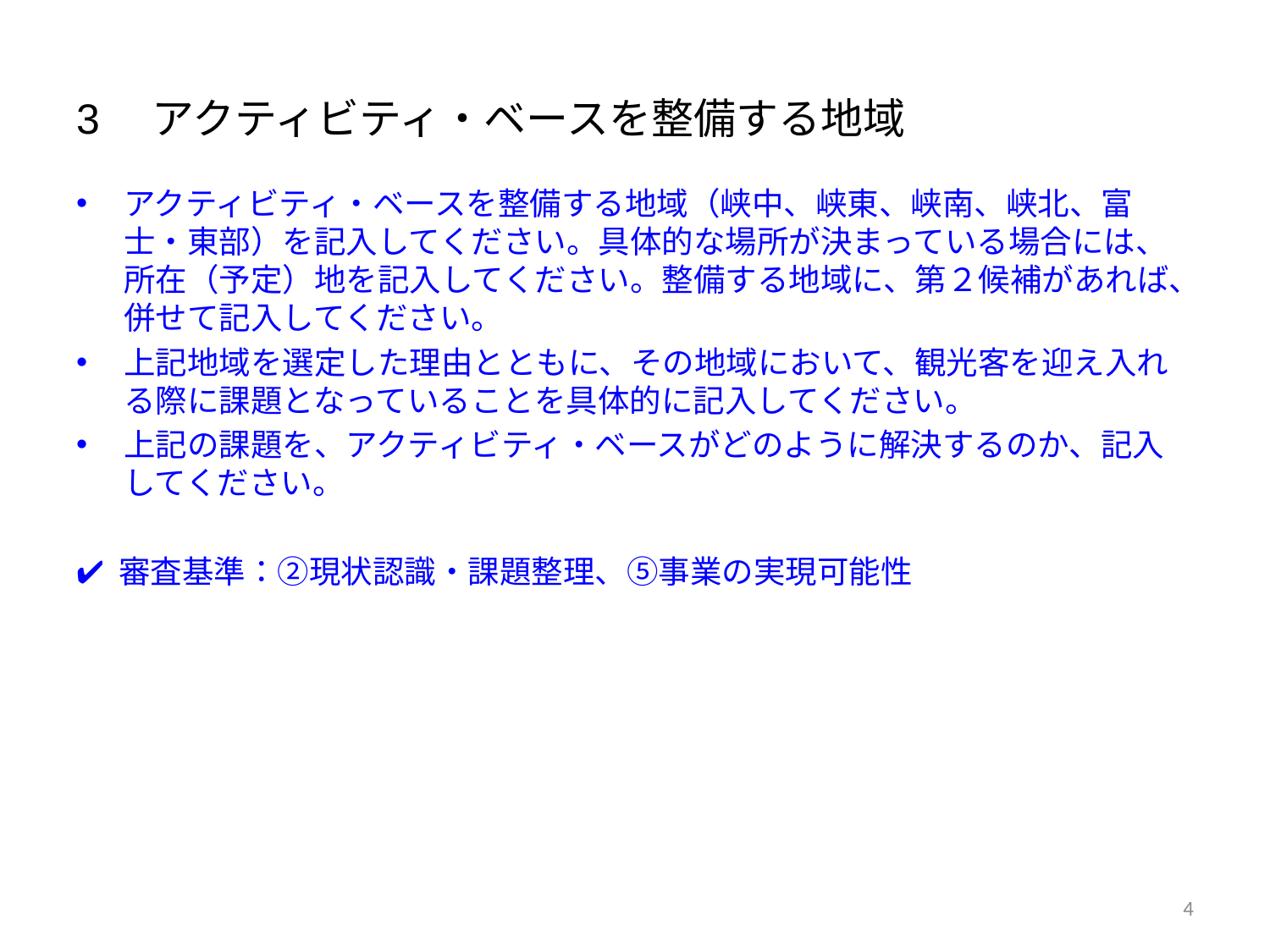

# 3　アクティビティ・ベースを整備する地域
アクティビティ・ベースを整備する地域（峡中、峡東、峡南、峡北、富士・東部）を記入してください。具体的な場所が決まっている場合には、所在（予定）地を記入してください。整備する地域に、第２候補があれば、併せて記入してください。
上記地域を選定した理由とともに、その地域において、観光客を迎え入れる際に課題となっていることを具体的に記入してください。
上記の課題を、アクティビティ・ベースがどのように解決するのか、記入してください。

✔ 審査基準：②現状認識・課題整理、⑤事業の実現可能性

4